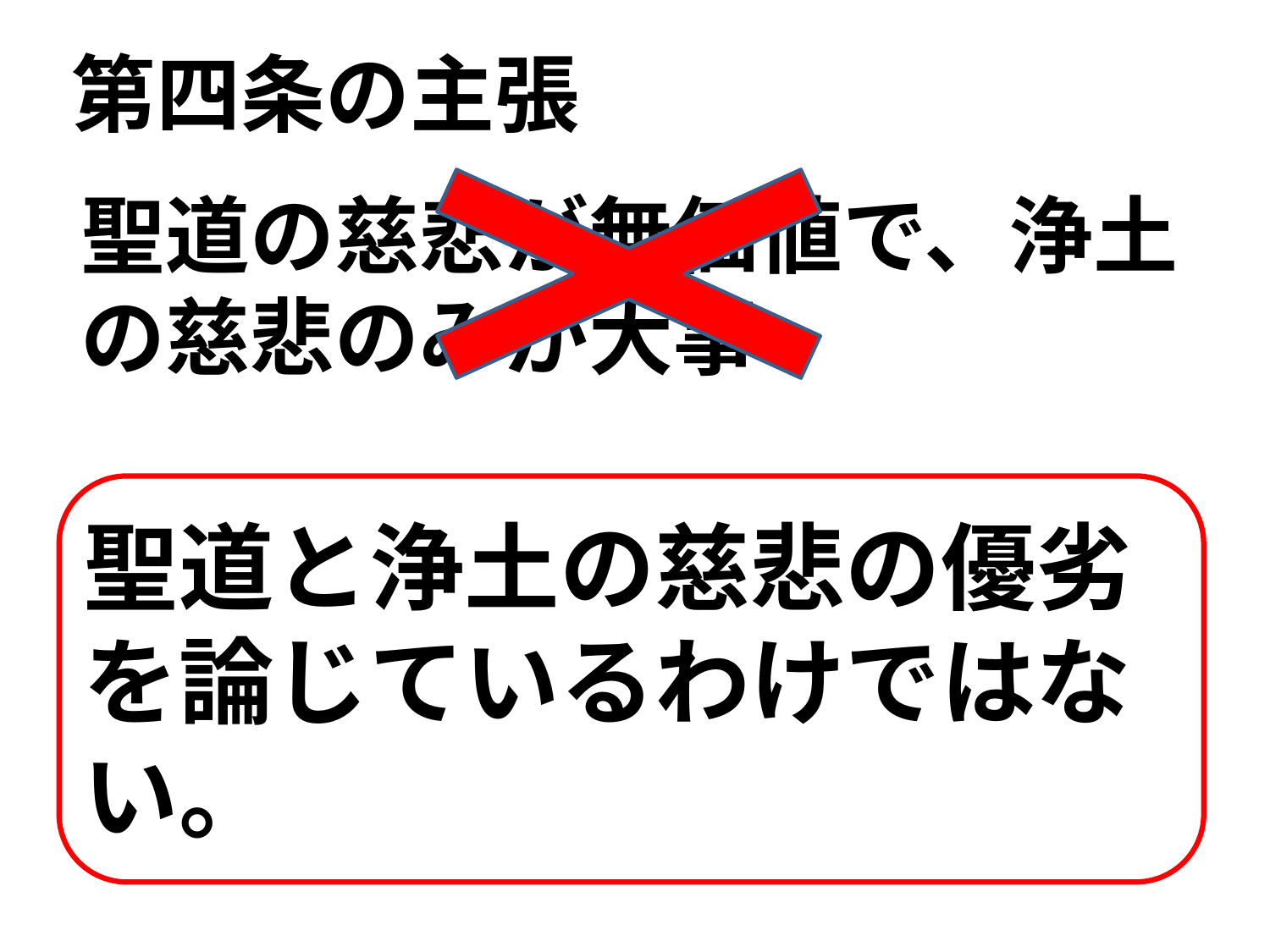

第四条の主張

聖道の慈悲が無価値で、浄土の慈悲のみが大事
聖道と浄土の慈悲の優劣を論じているわけではない。